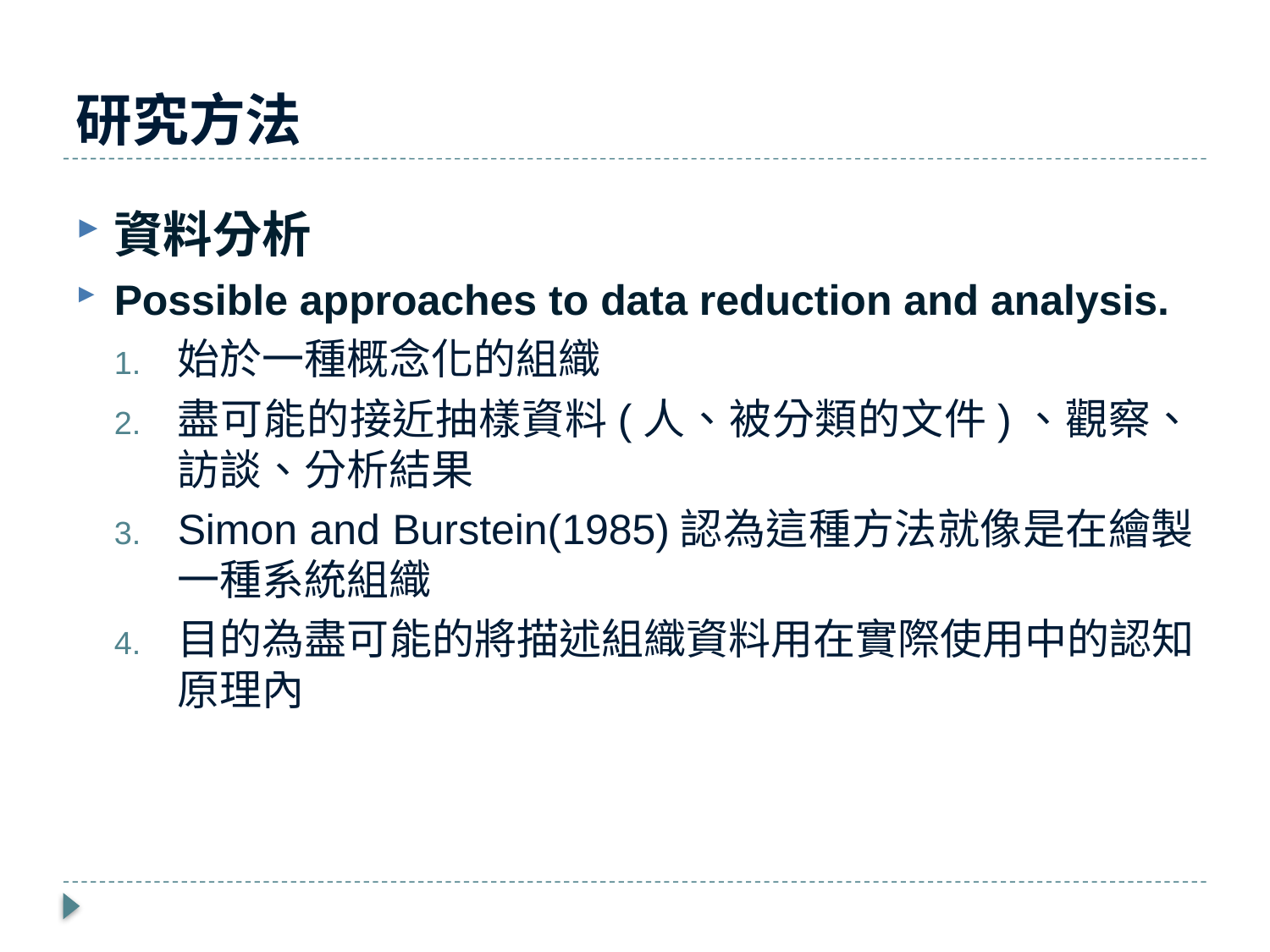

# 研究方法

資料分析
Possible approaches to data reduction and analysis.
始於一種概念化的組織
盡可能的接近抽樣資料(人、被分類的文件)、觀察、訪談、分析結果
Simon and Burstein(1985)認為這種方法就像是在繪製一種系統組織
目的為盡可能的將描述組織資料用在實際使用中的認知原理內